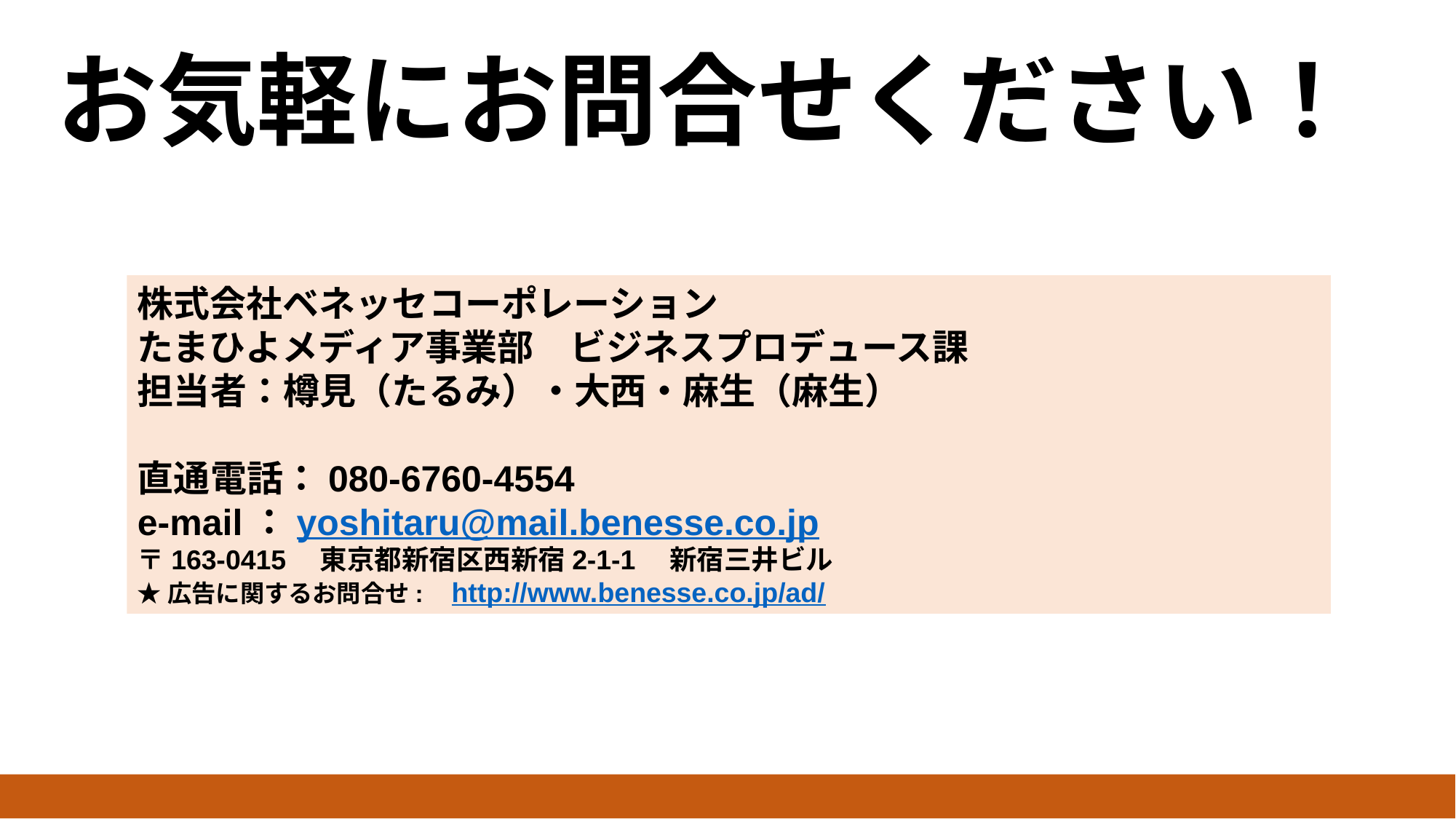

お気軽にお問合せください！
株式会社ベネッセコーポレーション
たまひよメディア事業部　ビジネスプロデュース課
担当者：樽見（たるみ）・大西・麻生（麻生）

直通電話：080-6760-4554
e-mail：yoshitaru@mail.benesse.co.jp
〒163-0415　東京都新宿区西新宿2-1-1　新宿三井ビル
★広告に関するお問合せ:　http://www.benesse.co.jp/ad/